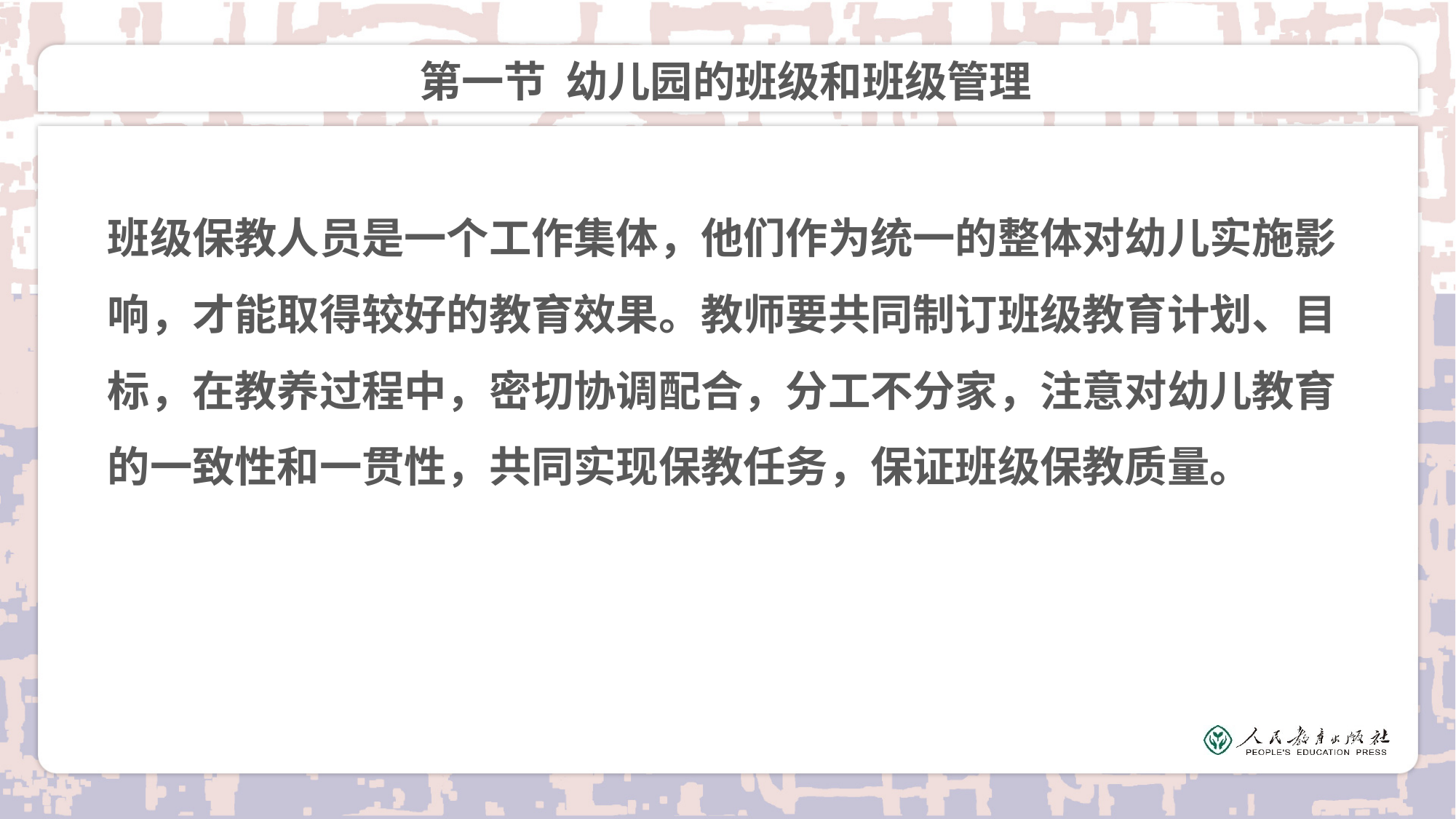

# 第一节  幼儿园的班级和班级管理
班级保教人员是一个工作集体，他们作为统一的整体对幼儿实施影响，才能取得较好的教育效果。教师要共同制订班级教育计划、目标，在教养过程中，密切协调配合，分工不分家，注意对幼儿教育的一致性和一贯性，共同实现保教任务，保证班级保教质量。